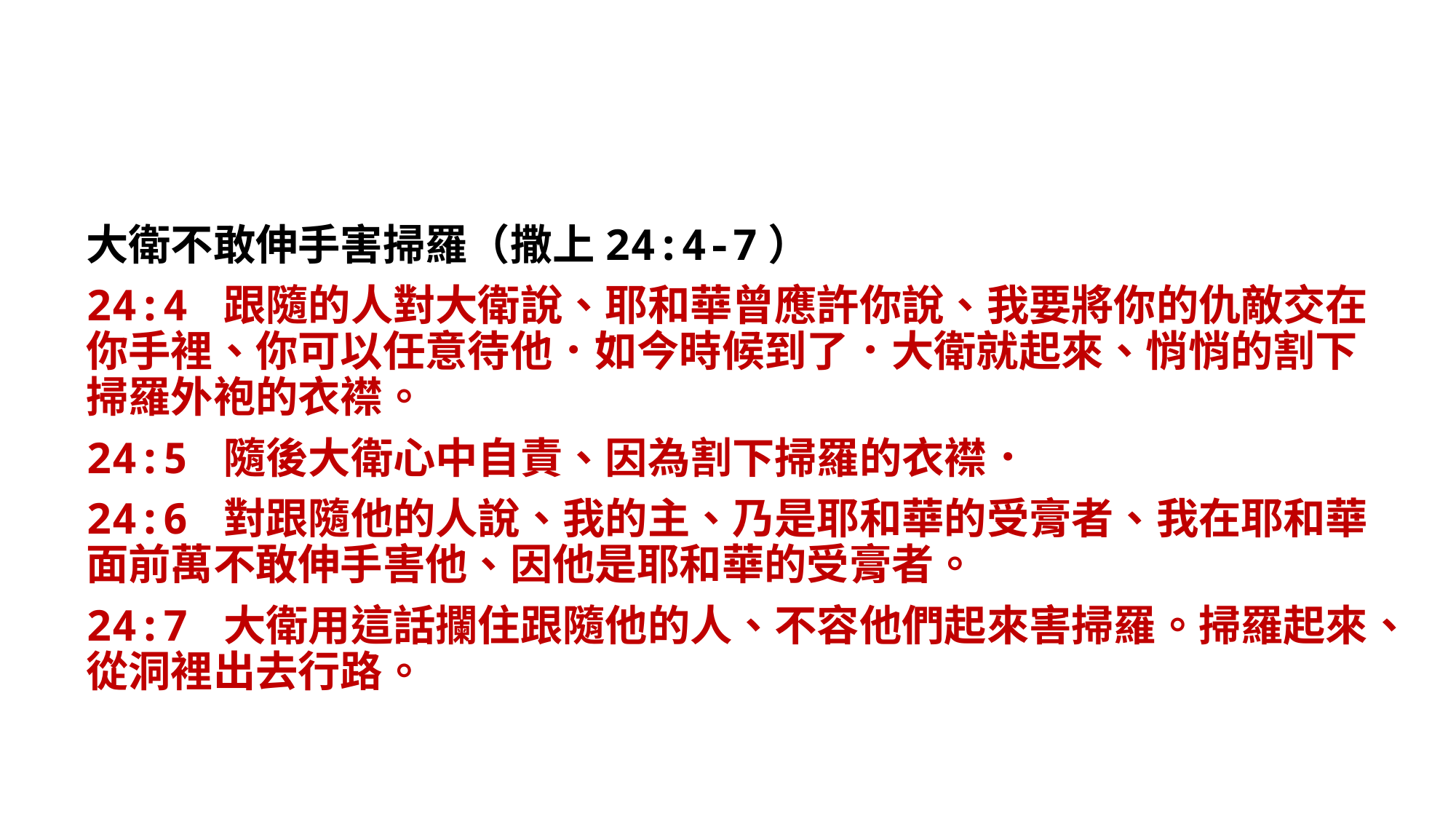

大衛不敢伸手害掃羅（撒上24:4-7）
24:4 跟隨的人對大衛說、耶和華曾應許你說、我要將你的仇敵交在你手裡、你可以任意待他．如今時候到了．大衛就起來、悄悄的割下掃羅外袍的衣襟。
24:5 隨後大衛心中自責、因為割下掃羅的衣襟．
24:6 對跟隨他的人說、我的主、乃是耶和華的受膏者、我在耶和華面前萬不敢伸手害他、因他是耶和華的受膏者。
24:7 大衛用這話攔住跟隨他的人、不容他們起來害掃羅。掃羅起來、從洞裡出去行路。